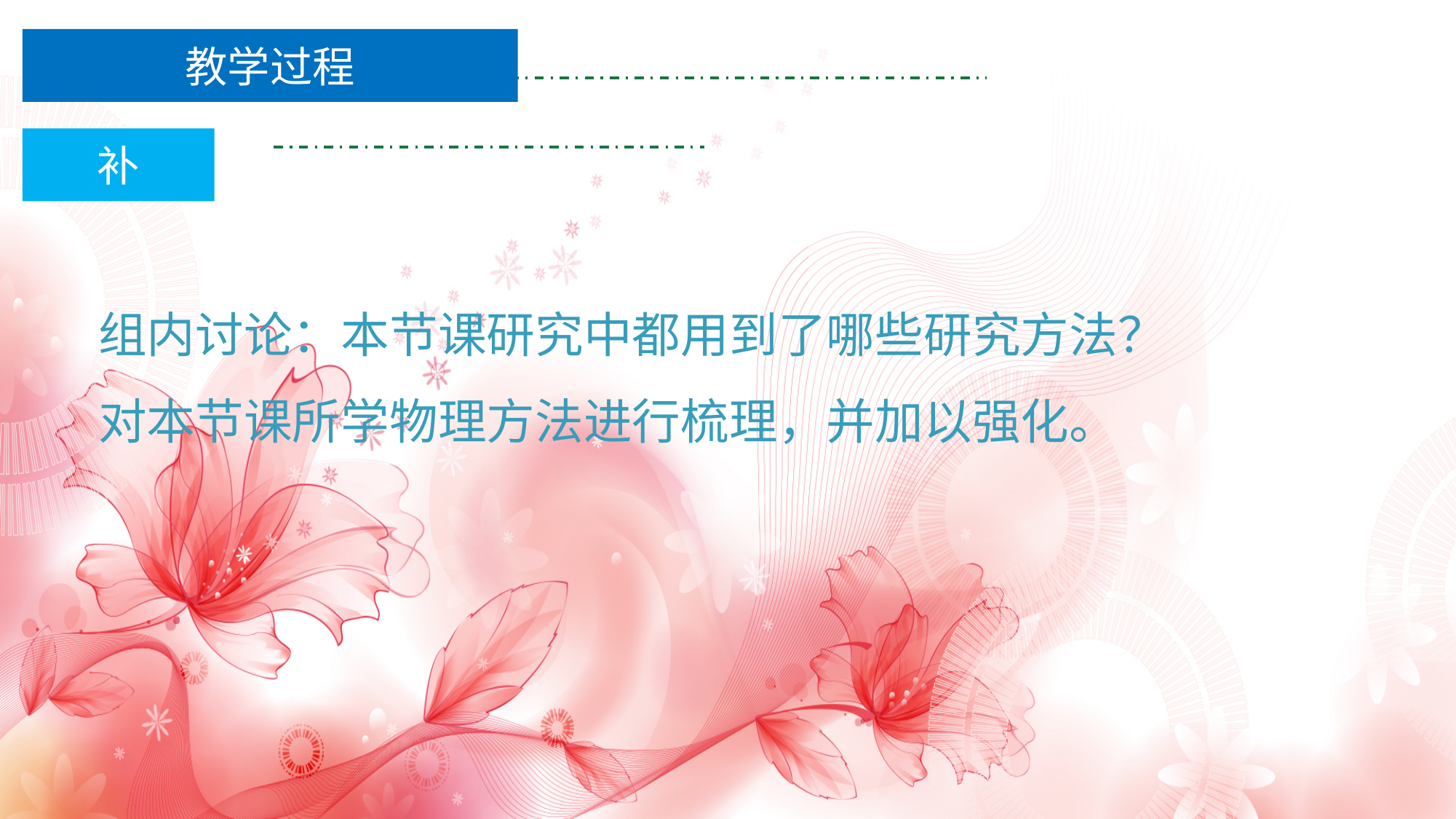

教学过程
补
组内讨论：本节课研究中都用到了哪些研究方法？
对本节课所学物理方法进行梳理，并加以强化。